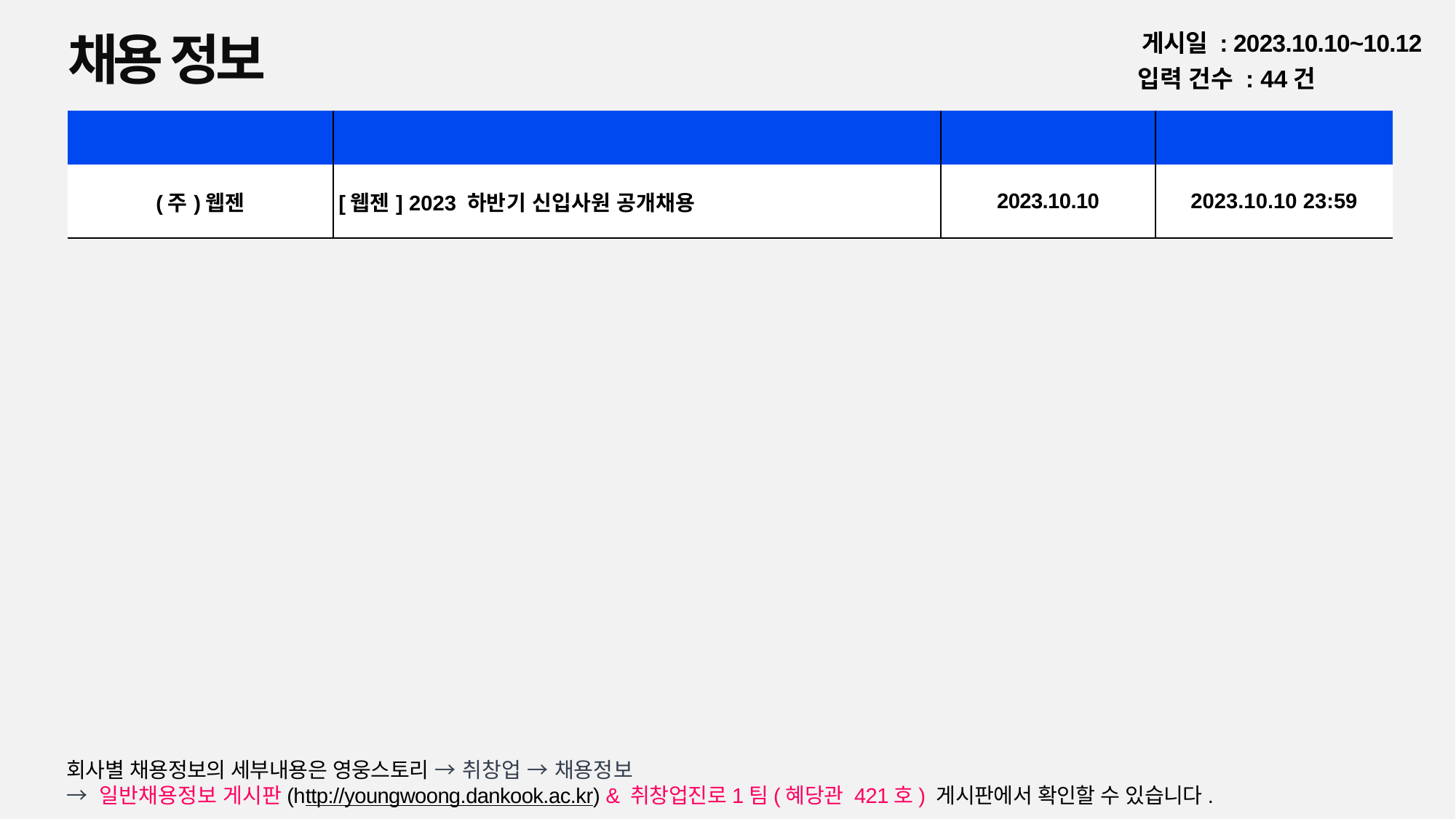

채용 정보
게시일 : 2023.10.10~10.12
입력 건수 : 44건
| 회사명 | 공고명 | 등록일 | 마감일 |
| --- | --- | --- | --- |
| (주)웹젠 | [웹젠] 2023 하반기 신입사원 공개채용 | 2023.10.10 | 2023.10.10 23:59 |
회사별 채용정보의 세부내용은 영웅스토리 → 취창업 → 채용정보
→ 일반채용정보 게시판(http://youngwoong.dankook.ac.kr) & 취창업진로1팀(혜당관 421호) 게시판에서 확인할 수 있습니다.